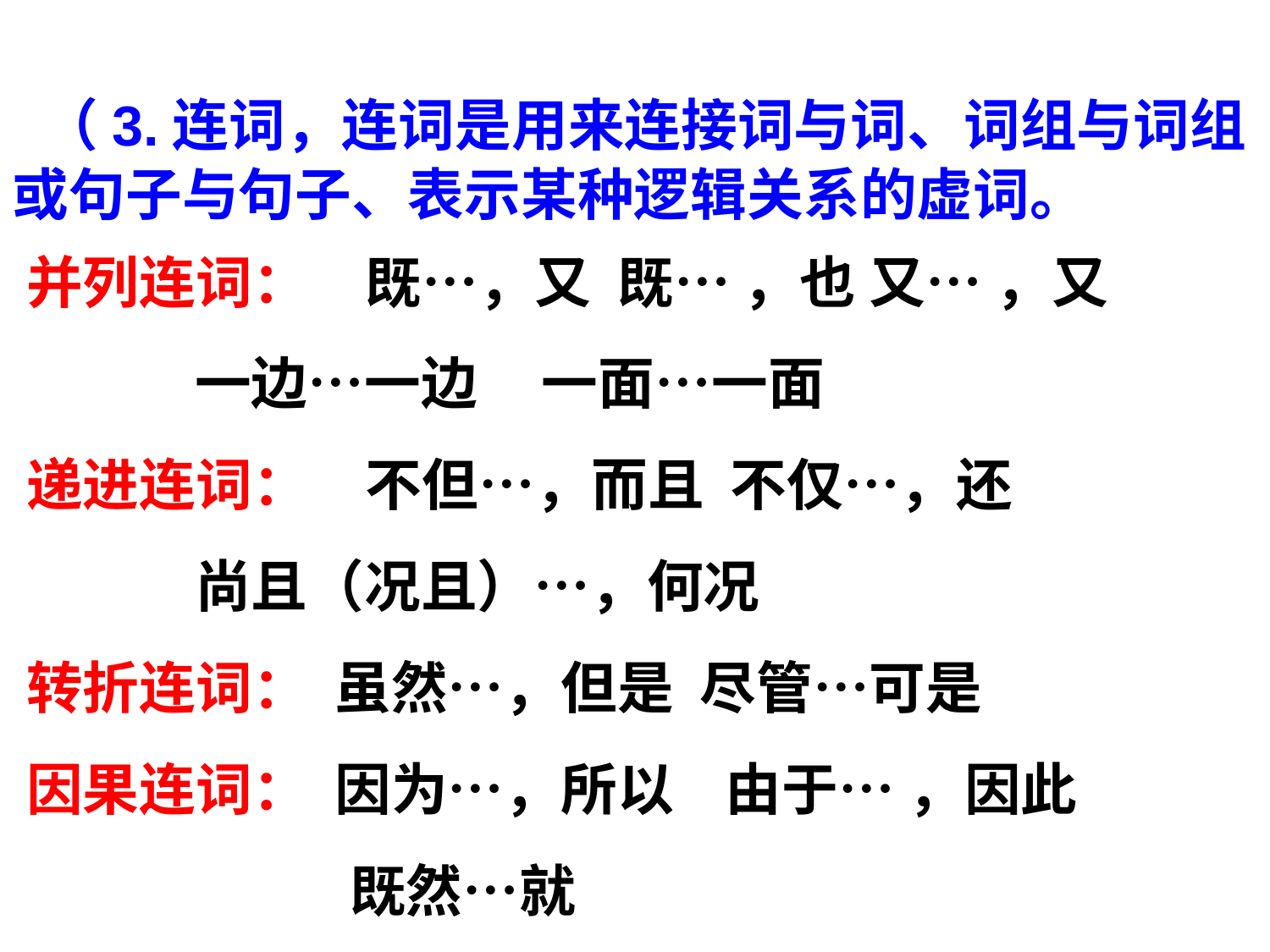

（3.连词，连词是用来连接词与词、词组与词组或句子与句子、表示某种逻辑关系的虚词。

并列连词：　既…，又  既… ，也 又… ，又
            一边…一边     一面…一面
递进连词：　不但…，而且  不仅…，还
            尚且（况且）…，何况
转折连词：  虽然…，但是  尽管…可是
因果连词：  因为…，所以    由于… ，因此
                        既然…就